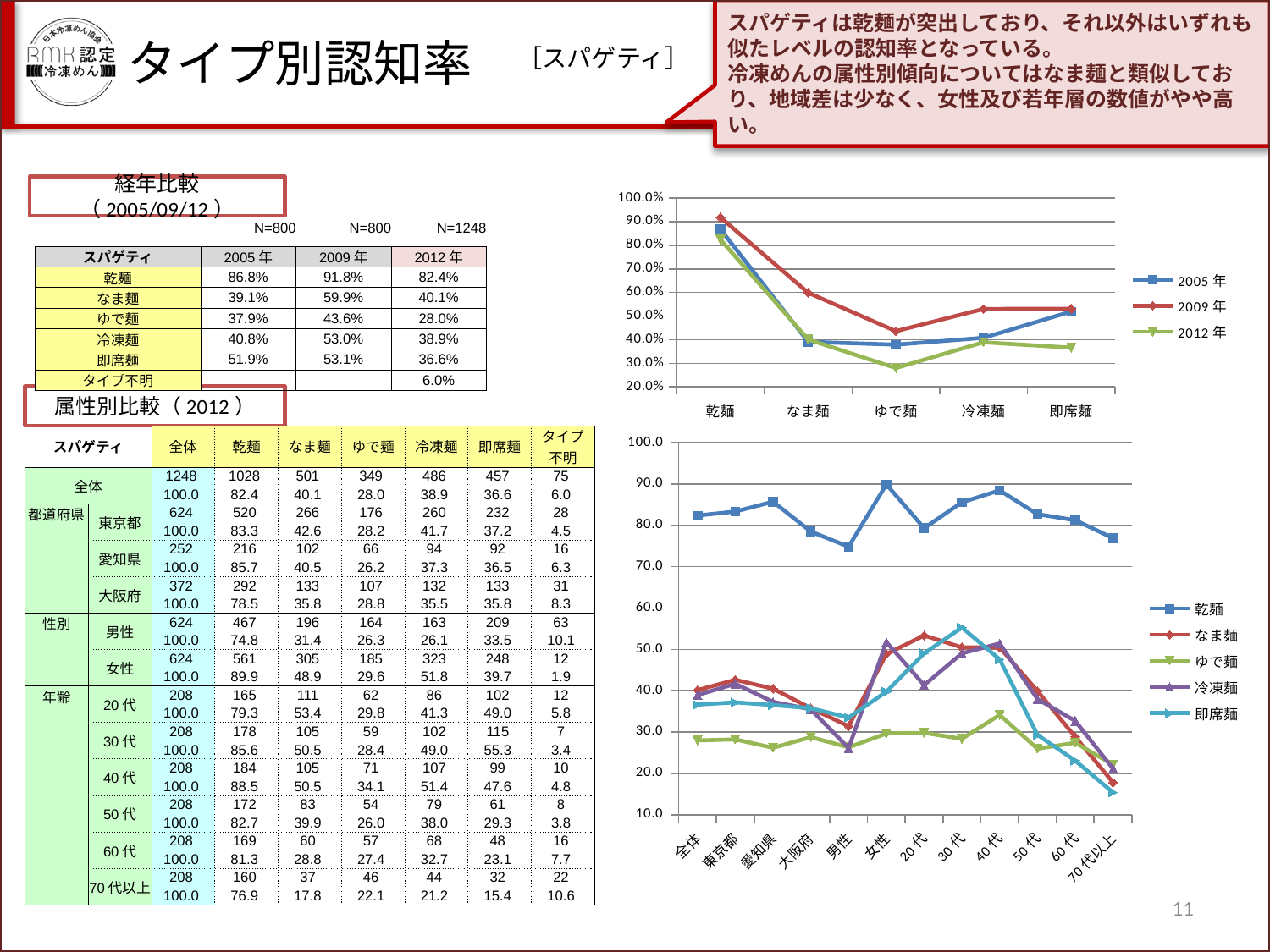

スパゲティは乾麺が突出しており、それ以外はいずれも似たレベルの認知率となっている。
冷凍めんの属性別傾向についてはなま麺と類似しており、地域差は少なく、女性及び若年層の数値がやや高い。
タイプ別認知率
［スパゲティ］
経年比較（2005/09/12）

### Chart

| Category | 2005年 | 2009年 | 2012年 |
|---|---|---|---|
| 乾麺 | 0.8680000000000007 | 0.918 | 0.824 |
| なま麺 | 0.39100000000000046 | 0.599 | 0.401 |
| ゆで麺 | 0.3790000000000004 | 0.43600000000000033 | 0.2800000000000001 |
| 冷凍麺 | 0.4080000000000001 | 0.53 | 0.3890000000000004 |
| 即席麺 | 0.519 | 0.531 | 0.3660000000000004 |
|  | N=800 | N=800 | N=1248 |
| --- | --- | --- | --- |
| スパゲティ | 2005年 | 2009年 | 2012年 |
| 乾麺 | 86.8% | 91.8% | 82.4% |
| なま麺 | 39.1% | 59.9% | 40.1% |
| ゆで麺 | 37.9% | 43.6% | 28.0% |
| 冷凍麺 | 40.8% | 53.0% | 38.9% |
| 即席麺 | 51.9% | 53.1% | 36.6% |
| タイプ不明 |  |  | 6.0% |
属性別比較（2012）
| スパゲティ |  | 全体 | 乾麺 | なま麺 | ゆで麺 | 冷凍麺 | 即席麺 | タイプ 不明 |
| --- | --- | --- | --- | --- | --- | --- | --- | --- |
| 全体 |  | 1248 | 1028 | 501 | 349 | 486 | 457 | 75 |
|  |  | 100.0 | 82.4 | 40.1 | 28.0 | 38.9 | 36.6 | 6.0 |
| 都道府県 | 東京都 | 624 | 520 | 266 | 176 | 260 | 232 | 28 |
|  |  | 100.0 | 83.3 | 42.6 | 28.2 | 41.7 | 37.2 | 4.5 |
|  | 愛知県 | 252 | 216 | 102 | 66 | 94 | 92 | 16 |
|  |  | 100.0 | 85.7 | 40.5 | 26.2 | 37.3 | 36.5 | 6.3 |
|  | 大阪府 | 372 | 292 | 133 | 107 | 132 | 133 | 31 |
|  |  | 100.0 | 78.5 | 35.8 | 28.8 | 35.5 | 35.8 | 8.3 |
| 性別 | 男性 | 624 | 467 | 196 | 164 | 163 | 209 | 63 |
|  |  | 100.0 | 74.8 | 31.4 | 26.3 | 26.1 | 33.5 | 10.1 |
|  | 女性 | 624 | 561 | 305 | 185 | 323 | 248 | 12 |
|  |  | 100.0 | 89.9 | 48.9 | 29.6 | 51.8 | 39.7 | 1.9 |
| 年齢 | 20代 | 208 | 165 | 111 | 62 | 86 | 102 | 12 |
|  |  | 100.0 | 79.3 | 53.4 | 29.8 | 41.3 | 49.0 | 5.8 |
|  | 30代 | 208 | 178 | 105 | 59 | 102 | 115 | 7 |
|  |  | 100.0 | 85.6 | 50.5 | 28.4 | 49.0 | 55.3 | 3.4 |
|  | 40代 | 208 | 184 | 105 | 71 | 107 | 99 | 10 |
|  |  | 100.0 | 88.5 | 50.5 | 34.1 | 51.4 | 47.6 | 4.8 |
|  | 50代 | 208 | 172 | 83 | 54 | 79 | 61 | 8 |
|  |  | 100.0 | 82.7 | 39.9 | 26.0 | 38.0 | 29.3 | 3.8 |
|  | 60代 | 208 | 169 | 60 | 57 | 68 | 48 | 16 |
|  |  | 100.0 | 81.3 | 28.8 | 27.4 | 32.7 | 23.1 | 7.7 |
|  | 70代以上 | 208 | 160 | 37 | 46 | 44 | 32 | 22 |
|  |  | 100.0 | 76.9 | 17.8 | 22.1 | 21.2 | 15.4 | 10.6 |

### Chart

| Category | 乾麺 | なま麺 | ゆで麺 | 冷凍麺 | 即席麺 |
|---|---|---|---|---|---|
| 全体 | 82.3717948717947 | 40.144230769230774 | 27.964743589743545 | 38.94230769230765 | 36.618589743589794 |
| 東京都 | 83.33333333333326 | 42.62820512820519 | 28.205128205128172 | 41.666666666666586 | 37.17948717948712 |
| 愛知県 | 85.71428571428572 | 40.476190476190474 | 26.190476190476193 | 37.30158730158725 | 36.50793650793646 |
| 大阪府 | 78.4946236559142 | 35.752688172042994 | 28.763440860215024 | 35.48387096774189 | 35.752688172042994 |
| 男性 | 74.83974358974359 | 31.41025641025644 | 26.282051282051263 | 26.121794871794872 | 33.493589743589794 |
| 女性 | 89.90384615384612 | 48.87820512820513 | 29.647435897435887 | 51.76282051282052 | 39.743589743589794 |
| 20代 | 79.32692307692305 | 53.36538461538456 | 29.807692307692307 | 41.34615384615391 | 49.038461538461526 |
| 30代 | 85.57692307692305 | 50.480769230769226 | 28.365384615384613 | 49.038461538461526 | 55.28846153846154 |
| 40代 | 88.46153846153847 | 50.480769230769226 | 34.13461538461539 | 51.442307692307644 | 47.596153846153946 |
| 50代 | 82.69230769230768 | 39.90384615384603 | 25.961538461538463 | 37.980769230769226 | 29.326923076923055 |
| 60代 | 81.25 | 28.84615384615383 | 27.403846153846157 | 32.69230769230769 | 23.076923076923055 |
| 70代以上 | 76.92307692307685 | 17.788461538461508 | 22.11538461538463 | 21.153846153846175 | 15.384615384615385 |
11